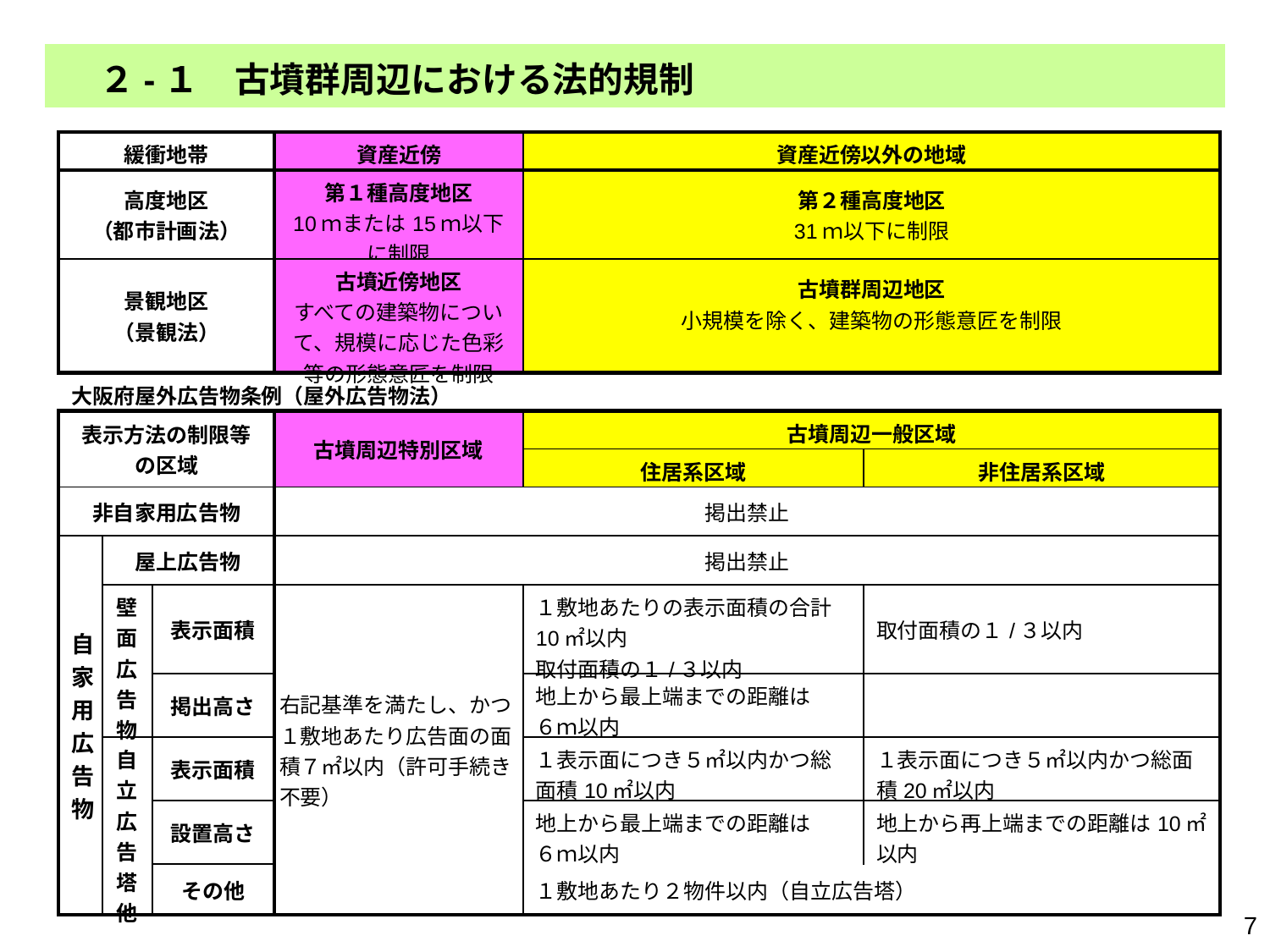

２-１　古墳群周辺における法的規制
| 緩衝地帯 |  |  | 資産近傍 | 資産近傍以外の地域 |  |
| --- | --- | --- | --- | --- | --- |
| 高度地区 （都市計画法） |  |  | 第１種高度地区 10ｍまたは15ｍ以下に制限 | 第２種高度地区 31ｍ以下に制限 |  |
| 景観地区 （景観法） |  |  | 古墳近傍地区 すべての建築物について、規模に応じた色彩等の形態意匠を制限 | 古墳群周辺地区 小規模を除く、建築物の形態意匠を制限 |  |
| 大阪府屋外広告物条例（屋外広告物法） |  |  |  |  |  |
| 表示方法の制限等の区域 |  |  | 古墳周辺特別区域 | 古墳周辺一般区域 |  |
|  |  |  |  | 住居系区域 | 非住居系区域 |
| 非自家用広告物 |  |  | 掲出禁止 |  |  |
| 自家用広告物 | 屋上広告物 |  | 掲出禁止 |  |  |
|  | 壁面広告物 | 表示面積 | 右記基準を満たし、かつ １敷地あたり広告面の面積７㎡以内（許可手続き不要） | １敷地あたりの表示面積の合計10㎡以内 取付面積の１/３以内 | 取付面積の１/３以内 |
|  |  | 掲出高さ |  | 地上から最上端までの距離は ６ｍ以内 |  |
|  | 自立広告塔他 | 表示面積 |  | １表示面につき５㎡以内かつ総面積10㎡以内 | １表示面につき５㎡以内かつ総面積20㎡以内 |
|  |  | 設置高さ |  | 地上から最上端までの距離は ６ｍ以内 | 地上から再上端までの距離は10㎡以内 |
|  |  |  |  | １敷地あたり２物件以内（自立広告塔） |  |
|  |  | その他 |  |  |  |
7